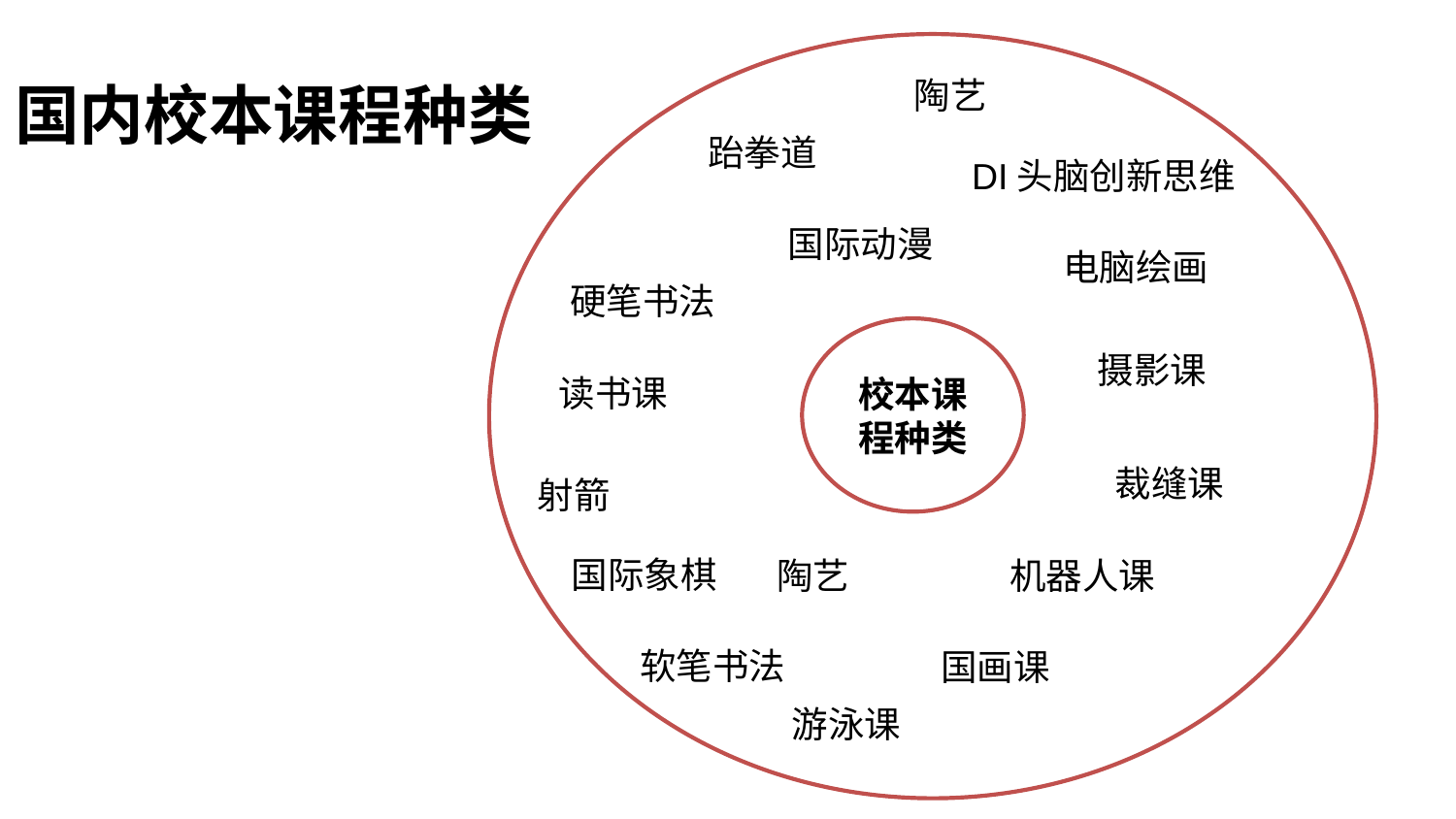

国际动漫
# 国内校本课程种类
陶艺
跆拳道
DI头脑创新思维
国际动漫
电脑绘画
硬笔书法
校本课程种类

摄影课
读书课
裁缝课
射箭
国际象棋
陶艺
机器人课
软笔书法
国画课
游泳课